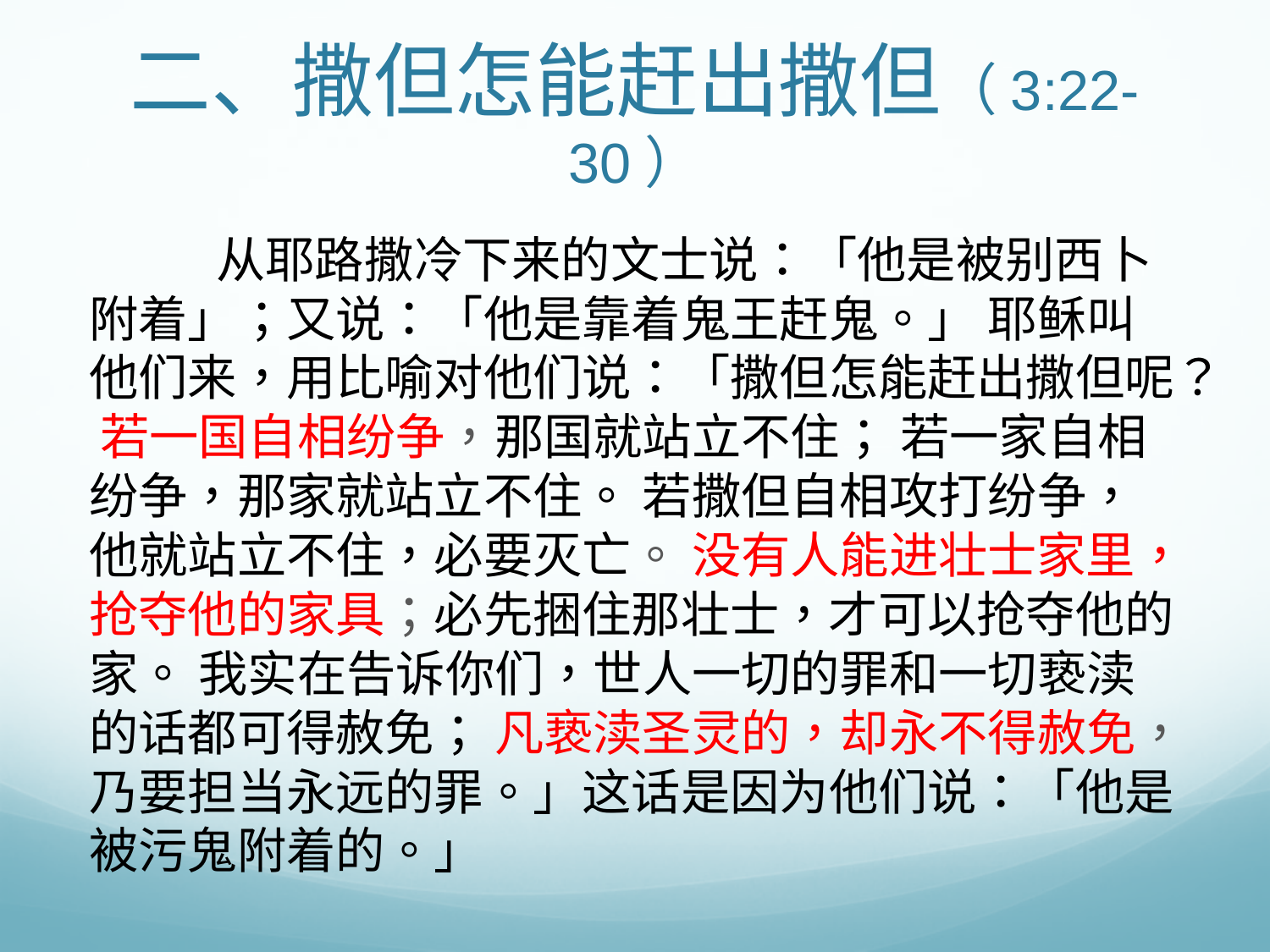

# 二、撒但怎能赶出撒但（3:22-30）
	从耶路撒冷下来的文士说：「他是被别西卜附着」；又说：「他是靠着鬼王赶鬼。」 耶稣叫他们来，用比喻对他们说：「撒但怎能赶出撒但呢？ 若一国自相纷争，那国就站立不住； 若一家自相纷争，那家就站立不住。 若撒但自相攻打纷争，他就站立不住，必要灭亡。 没有人能进壮士家里，抢夺他的家具；必先捆住那壮士，才可以抢夺他的家。 我实在告诉你们，世人一切的罪和一切亵渎的话都可得赦免； 凡亵渎圣灵的，却永不得赦免，乃要担当永远的罪。」这话是因为他们说：「他是被污鬼附着的。」